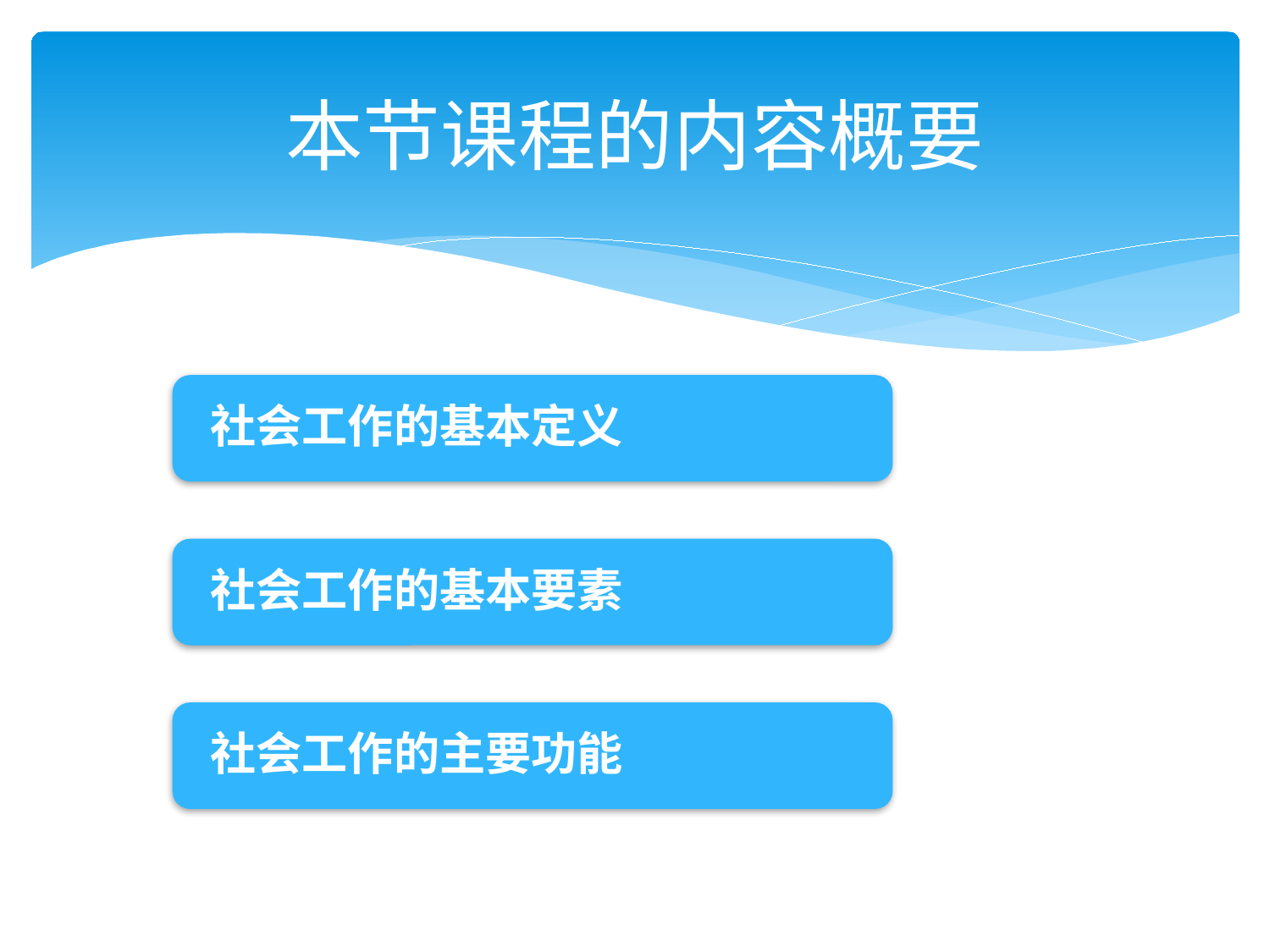

# 本节课程的内容概要
社会工作的基本定义
社会工作的基本要素
社会工作的主要功能